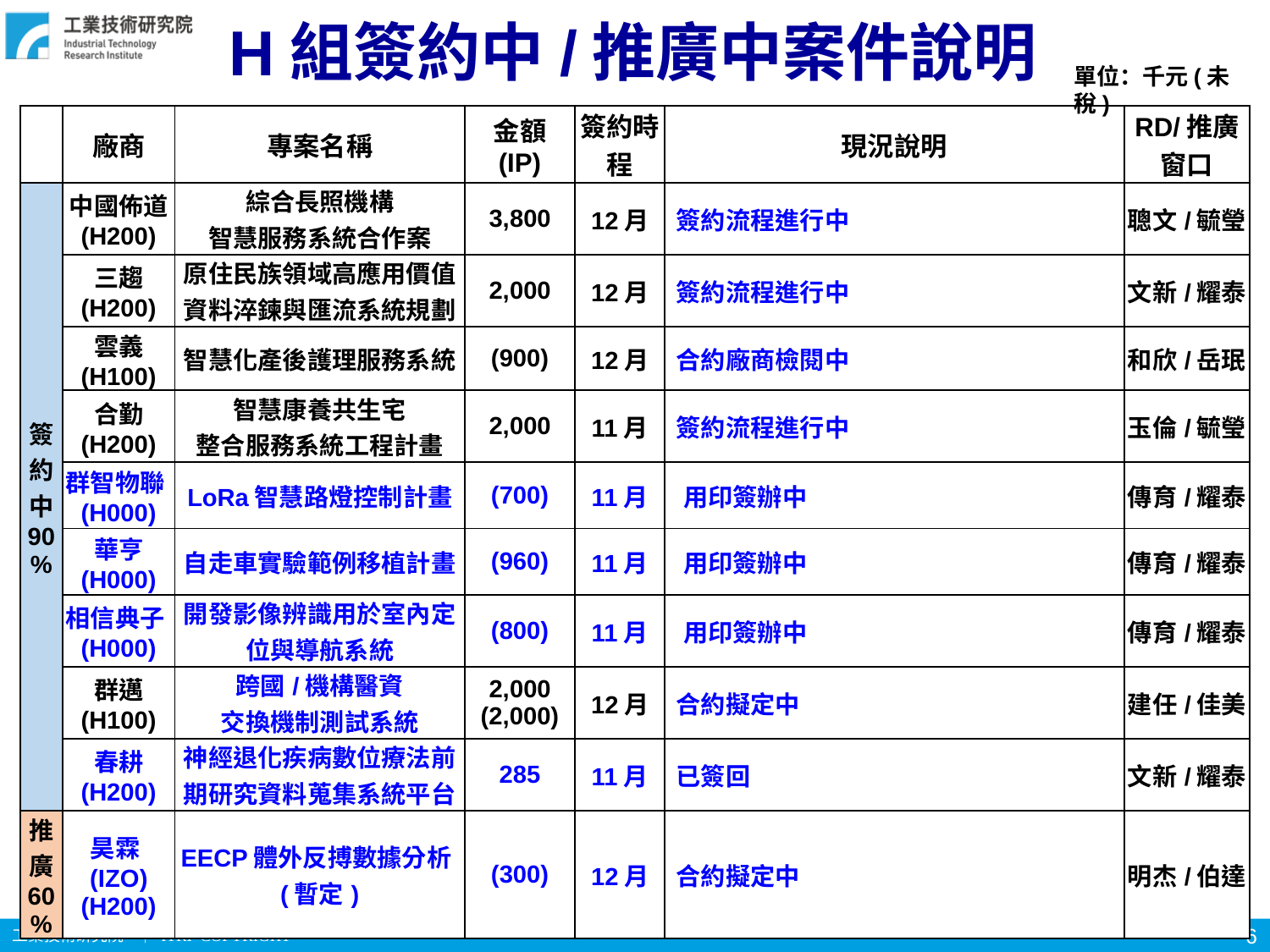

# H組簽約中/推廣中案件說明
單位：千元(未稅)
|  | 廠商 | 專案名稱 | 金額 (IP) | 簽約時程 | 現況說明 | RD/推廣 窗口 |
| --- | --- | --- | --- | --- | --- | --- |
| 簽約中 90% | 中國佈道 (H200) | 綜合長照機構 智慧服務系統合作案 | 3,800 | 12月 | 簽約流程進行中 | 聰文/毓瑩 |
|  | 三趨 (H200) | 原住民族領域高應用價值資料淬鍊與匯流系統規劃 | 2,000 | 12月 | 簽約流程進行中 | 文新/耀泰 |
|  | 雲義 (H100) | 智慧化產後護理服務系統 | (900) | 12月 | 合約廠商檢閱中 | 和欣/岳珉 |
|  | 合勤 (H200) | 智慧康養共生宅 整合服務系統工程計畫 | 2,000 | 11月 | 簽約流程進行中 | 玉倫/毓瑩 |
|  | 群智物聯(H000) | LoRa智慧路燈控制計畫 | (700) | 11月 | 用印簽辦中 | 傳育/耀泰 |
|  | 華亨 (H000) | 自走車實驗範例移植計畫 | (960) | 11月 | 用印簽辦中 | 傳育/耀泰 |
|  | 相信典子(H000) | 開發影像辨識用於室內定位與導航系統 | (800) | 11月 | 用印簽辦中 | 傳育/耀泰 |
|  | 群邁 (H100) | 跨國/機構醫資 交換機制測試系統 | 2,000 (2,000) | 12月 | 合約擬定中 | 建任/佳美 |
|  | 春耕 (H200) | 神經退化疾病數位療法前期研究資料蒐集系統平台 | 285 | 11月 | 已簽回 | 文新/耀泰 |
| 推廣 60% | 昊霖(IZO) (H200) | EECP體外反搏數據分析(暫定) | (300) | 12月 | 合約擬定中 | 明杰/伯達 |